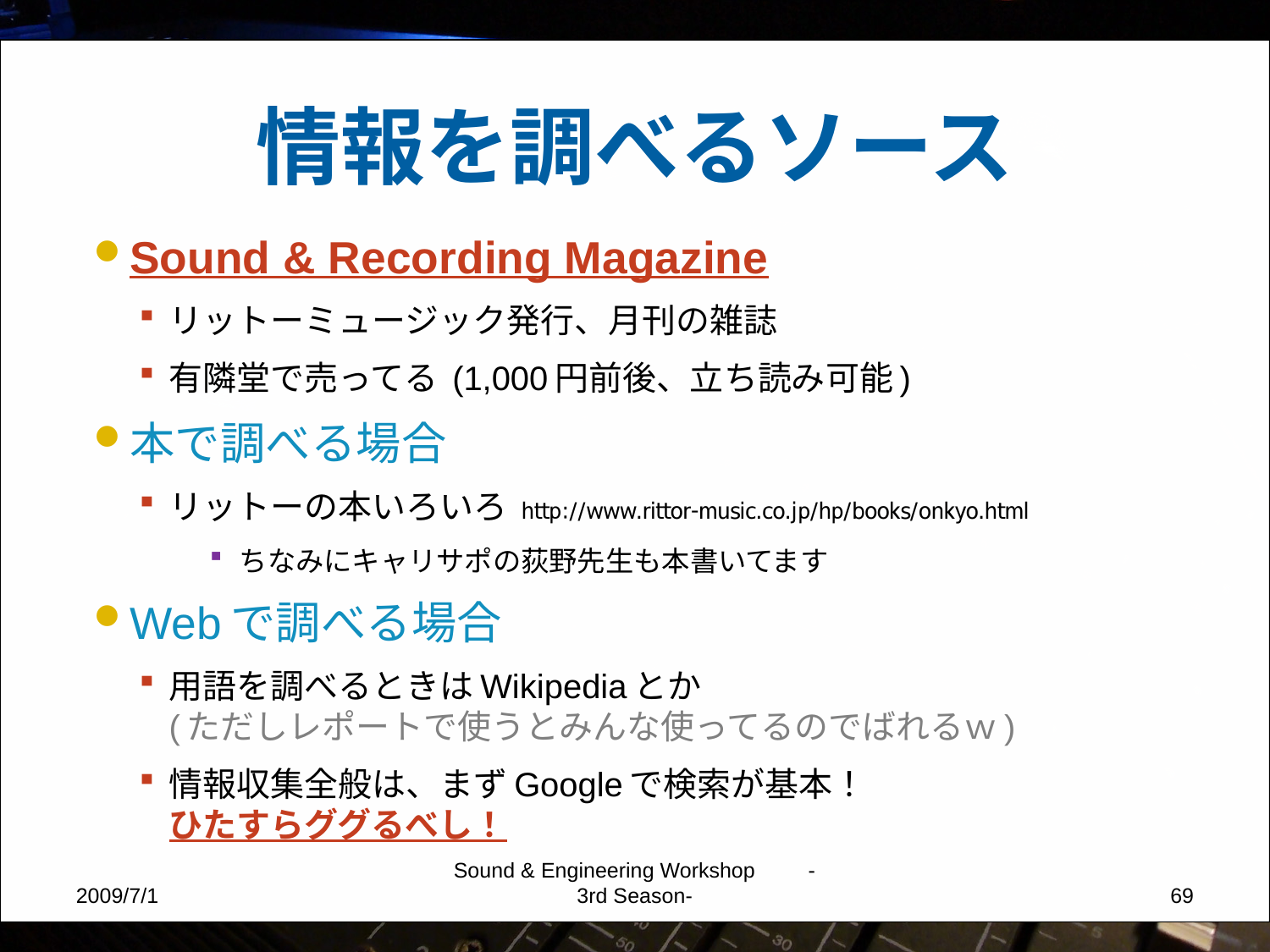

# 情報を調べるソース
Sound & Recording Magazine
リットーミュージック発行、月刊の雑誌
有隣堂で売ってる (1,000円前後、立ち読み可能)
本で調べる場合
リットーの本いろいろ http://www.rittor-music.co.jp/hp/books/onkyo.html
ちなみにキャリサポの荻野先生も本書いてます
Webで調べる場合
用語を調べるときはWikipediaとか
(ただしレポートで使うとみんな使ってるのでばれるｗ)
情報収集全般は、まずGoogleで検索が基本！
ひたすらググるべし！

2009/7/1
Sound & Engineering Workshop         -3rd Season-
69